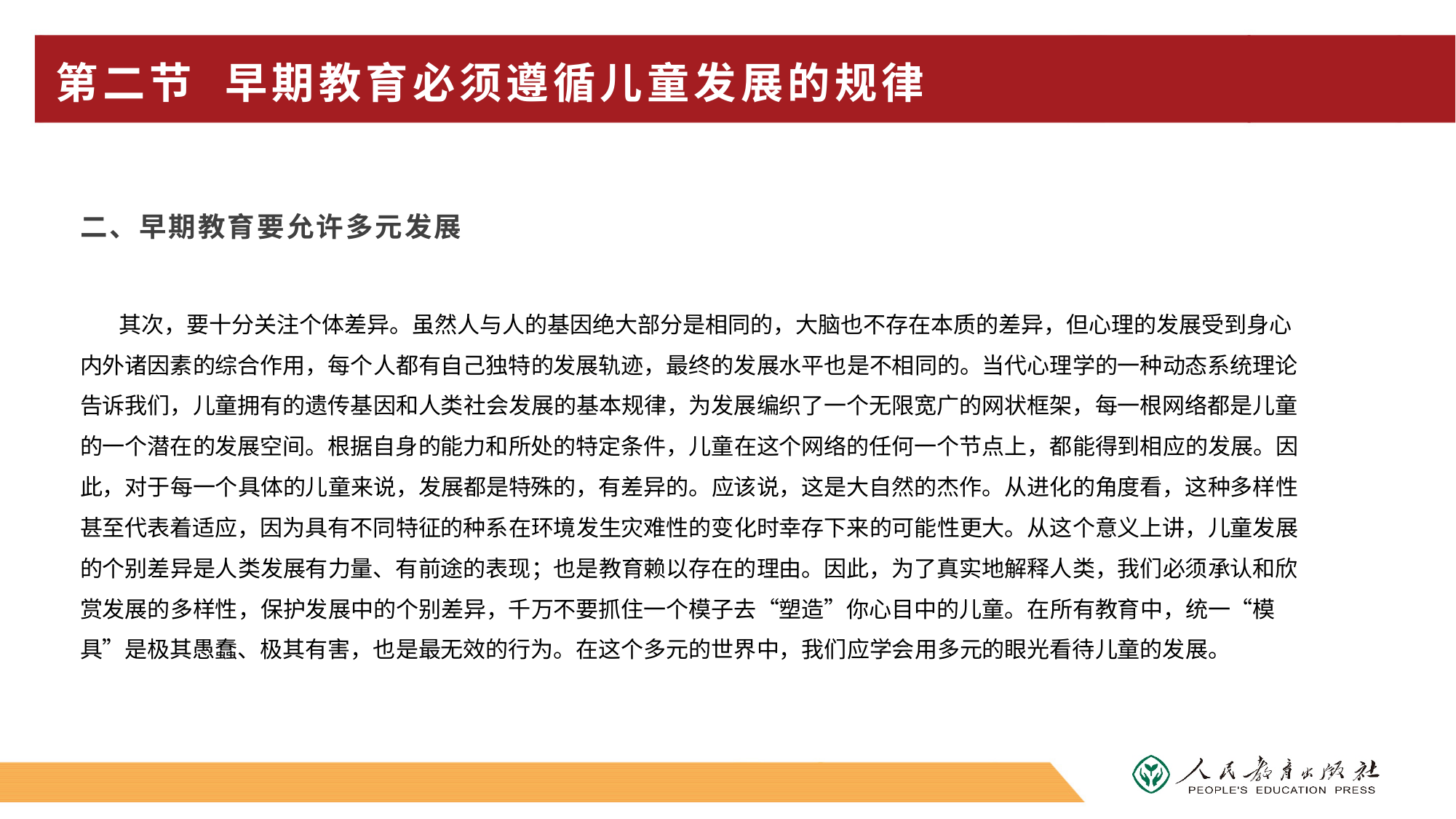

# 第二节  早期教育必须遵循儿童发展的规律
二、早期教育要允许多元发展
其次，要十分关注个体差异。虽然人与人的基因绝大部分是相同的，大脑也不存在本质的差异，但心理的发展受到身心内外诸因素的综合作用，每个人都有自己独特的发展轨迹，最终的发展水平也是不相同的。当代心理学的一种动态系统理论告诉我们，儿童拥有的遗传基因和人类社会发展的基本规律，为发展编织了一个无限宽广的网状框架，每一根网络都是儿童的一个潜在的发展空间。根据自身的能力和所处的特定条件，儿童在这个网络的任何一个节点上，都能得到相应的发展。因此，对于每一个具体的儿童来说，发展都是特殊的，有差异的。应该说，这是大自然的杰作。从进化的角度看，这种多样性甚至代表着适应，因为具有不同特征的种系在环境发生灾难性的变化时幸存下来的可能性更大。从这个意义上讲，儿童发展的个别差异是人类发展有力量、有前途的表现；也是教育赖以存在的理由。因此，为了真实地解释人类，我们必须承认和欣赏发展的多样性，保护发展中的个别差异，千万不要抓住一个模子去“塑造”你心目中的儿童。在所有教育中，统一“模具”是极其愚蠢、极其有害，也是最无效的行为。在这个多元的世界中，我们应学会用多元的眼光看待儿童的发展。